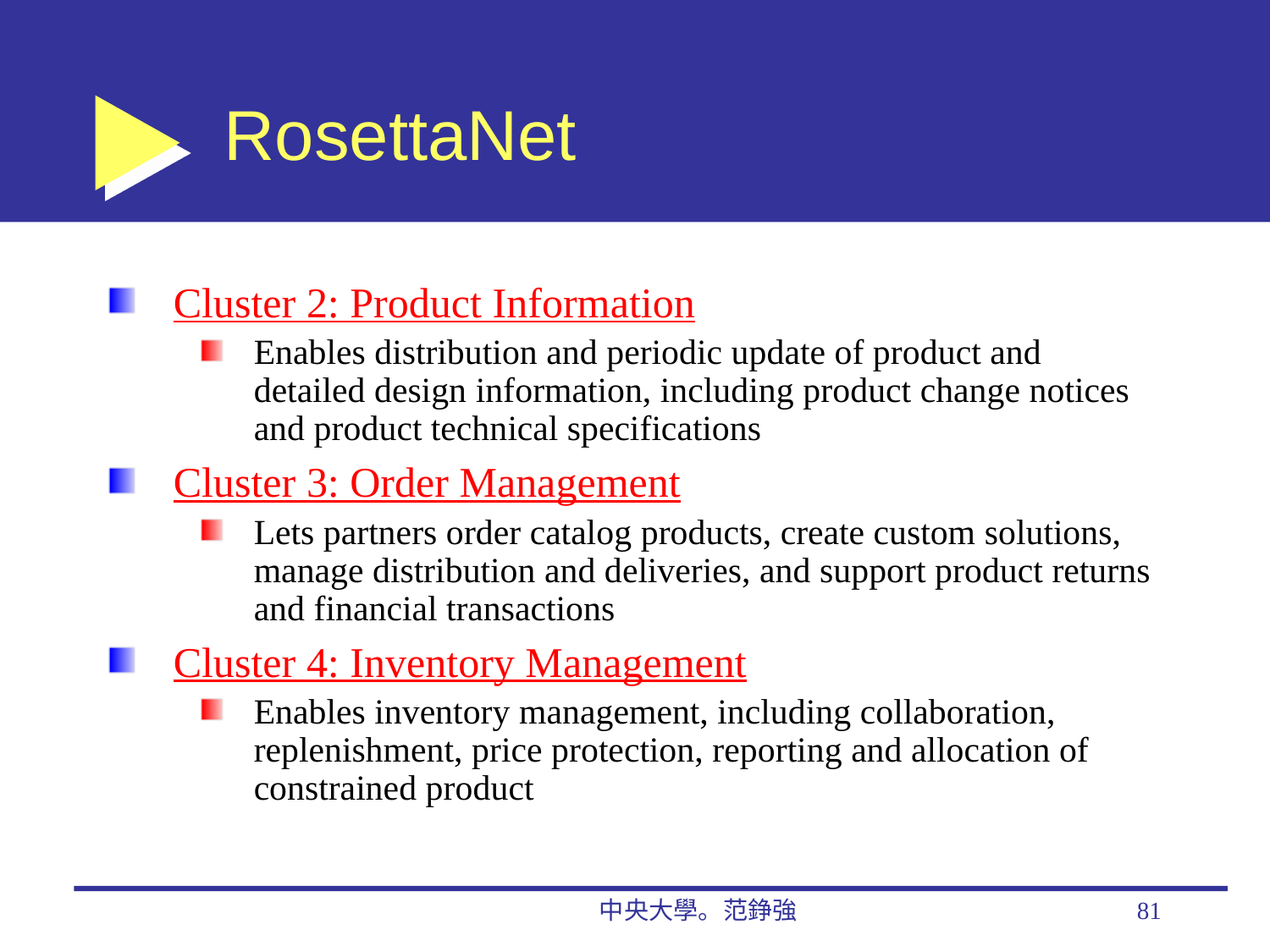

# RosettaNet
Cluster 2: Product Information
Enables distribution and periodic update of product and detailed design information, including product change notices and product technical specifications
Cluster 3: Order Management
Lets partners order catalog products, create custom solutions, manage distribution and deliveries, and support product returns and financial transactions
Cluster 4: Inventory Management
Enables inventory management, including collaboration, replenishment, price protection, reporting and allocation of constrained product
中央大學。范錚強
81